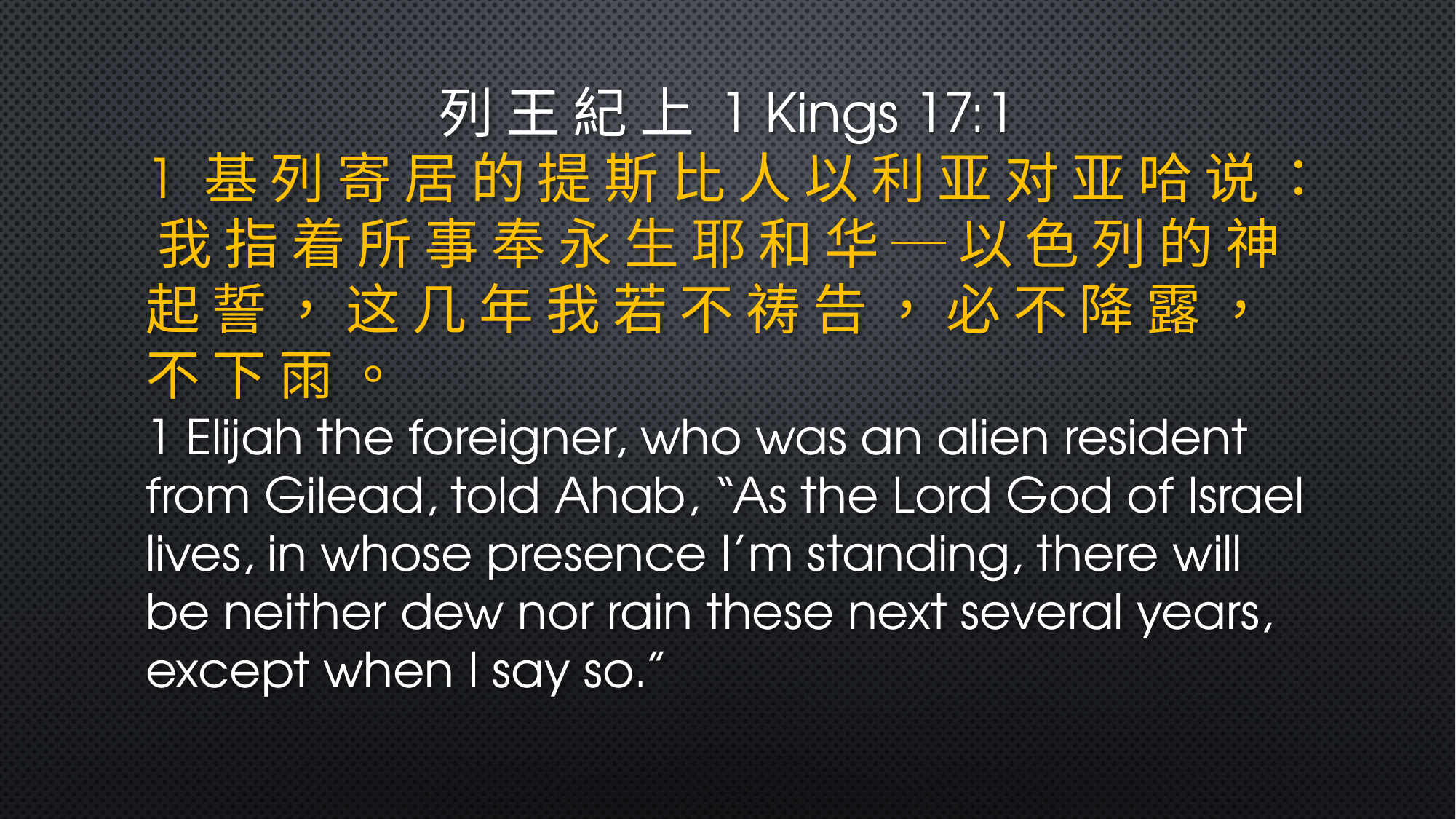

列 王 紀 上 1 Kings 17:1
1 基 列 寄 居 的 提 斯 比 人 以 利 亚 对 亚 哈 说 ： 我 指 着 所 事 奉 永 生 耶 和 华 ─ 以 色 列 的 神 起 誓 ， 这 几 年 我 若 不 祷 告 ， 必 不 降 露 ， 不 下 雨 。
1 Elijah the foreigner, who was an alien resident from Gilead, told Ahab, “As the Lord God of Israel lives, in whose presence I’m standing, there will be neither dew nor rain these next several years, except when I say so.”